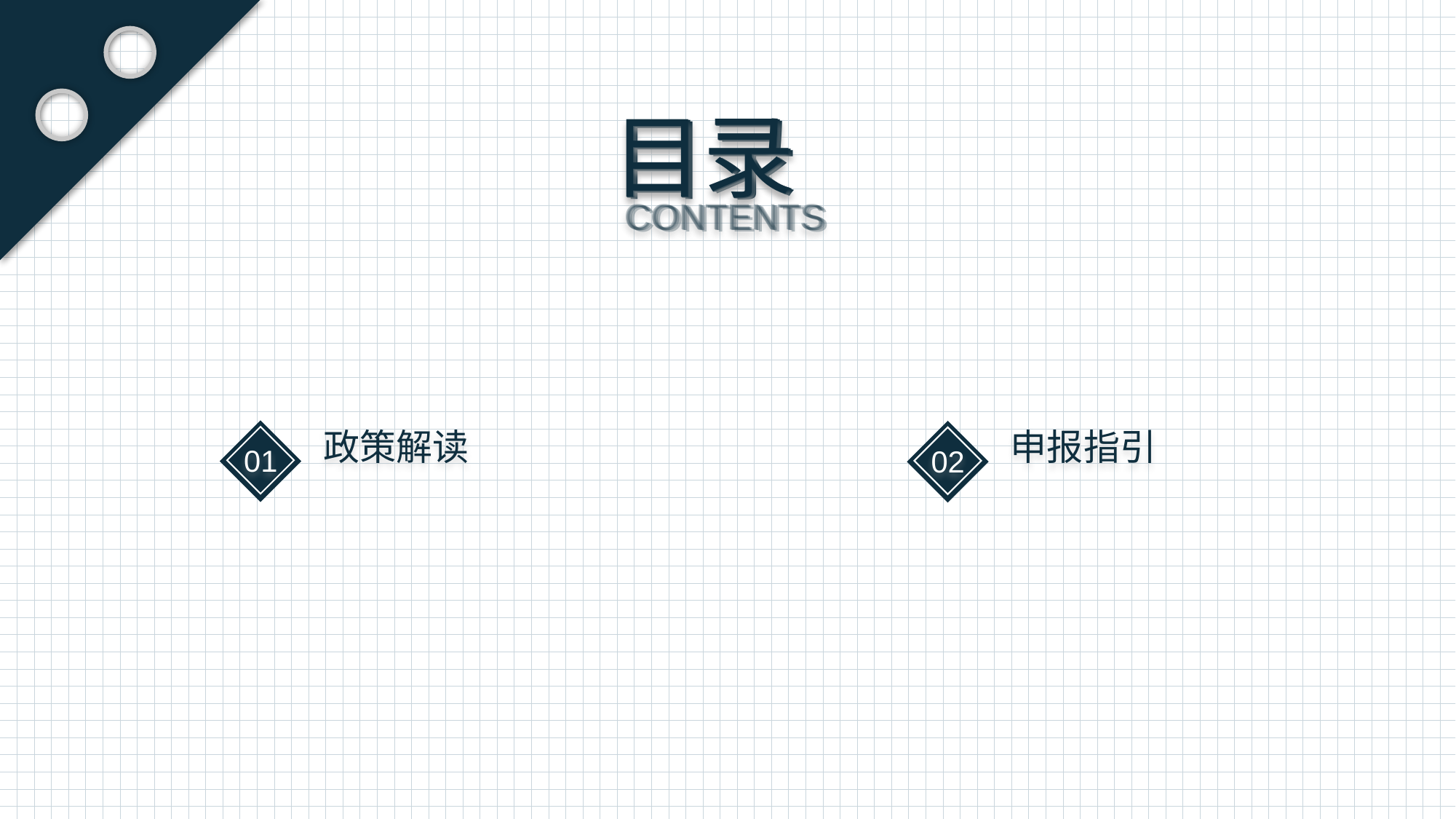

目录
目录
目录
目录
CONTENTS
CONTENTS
CONTENTS
CONTENTS
政策解读

01
申报指引

02